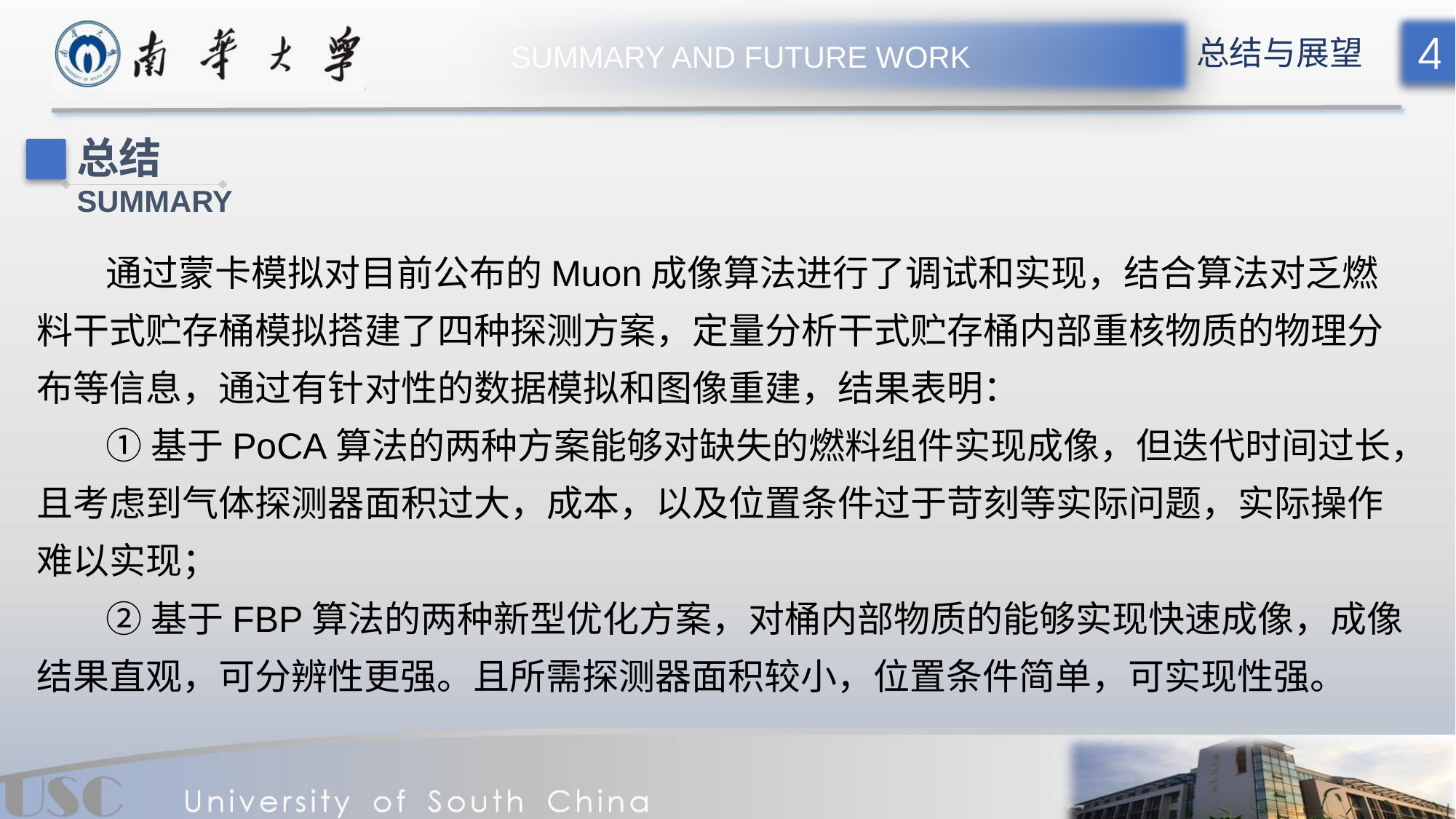

4

总结与展望
SUMMARY AND FUTURE WORK
总结
SUMMARY

通过蒙卡模拟对目前公布的Muon成像算法进行了调试和实现，结合算法对乏燃料干式贮存桶模拟搭建了四种探测方案，定量分析干式贮存桶内部重核物质的物理分布等信息，通过有针对性的数据模拟和图像重建，结果表明：
①基于PoCA算法的两种方案能够对缺失的燃料组件实现成像，但迭代时间过长，且考虑到气体探测器面积过大，成本，以及位置条件过于苛刻等实际问题，实际操作难以实现；
②基于FBP算法的两种新型优化方案，对桶内部物质的能够实现快速成像，成像结果直观，可分辨性更强。且所需探测器面积较小，位置条件简单，可实现性强。